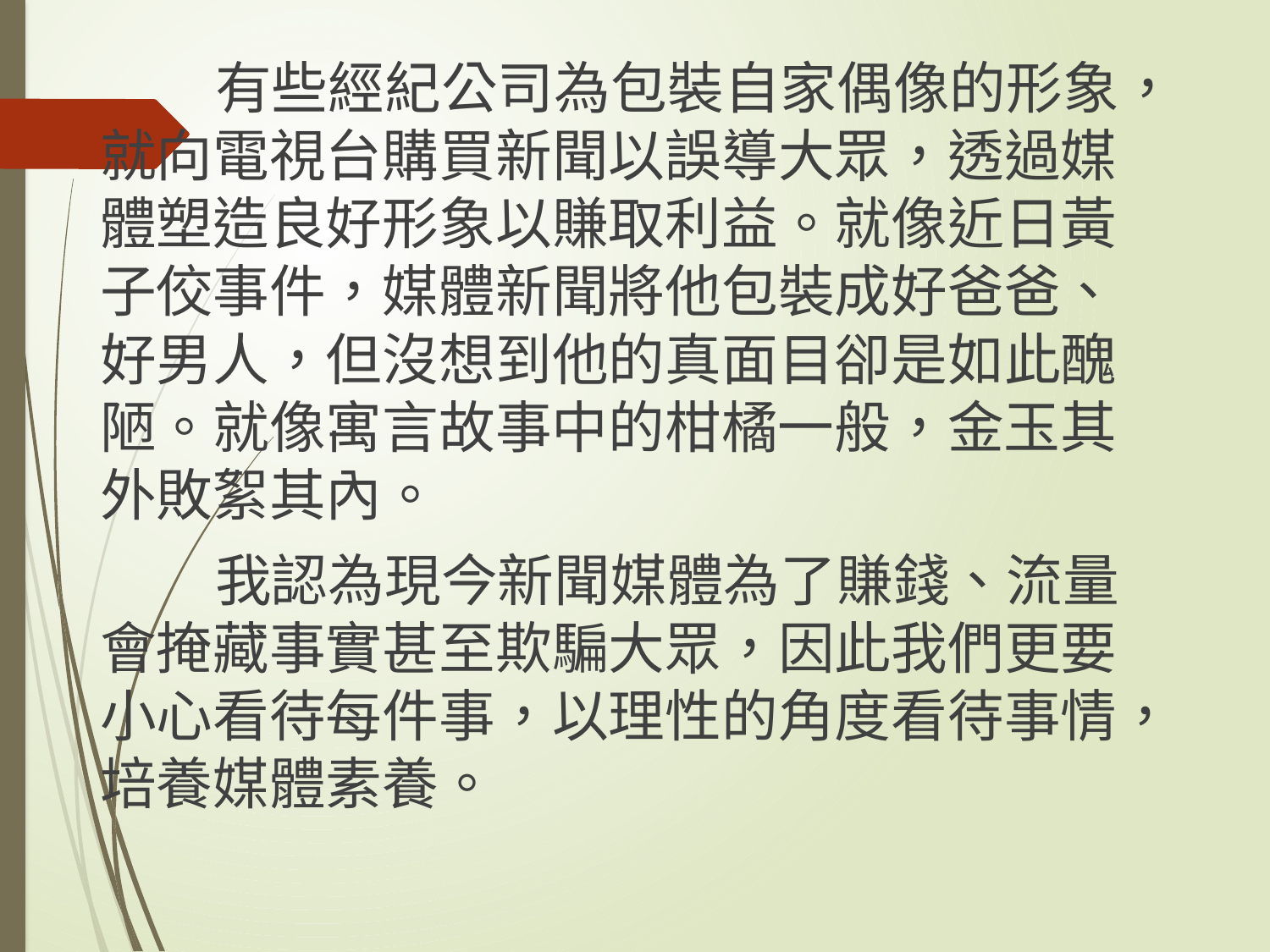

有些經紀公司為包裝自家偶像的形象，就向電視台購買新聞以誤導大眾，透過媒體塑造良好形象以賺取利益。就像近日黃子佼事件，媒體新聞將他包裝成好爸爸、好男人，但沒想到他的真面目卻是如此醜陋。就像寓言故事中的柑橘一般，金玉其外敗絮其內。
        我認為現今新聞媒體為了賺錢、流量會掩藏事實甚至欺騙大眾，因此我們更要小心看待每件事，以理性的角度看待事情，培養媒體素養。